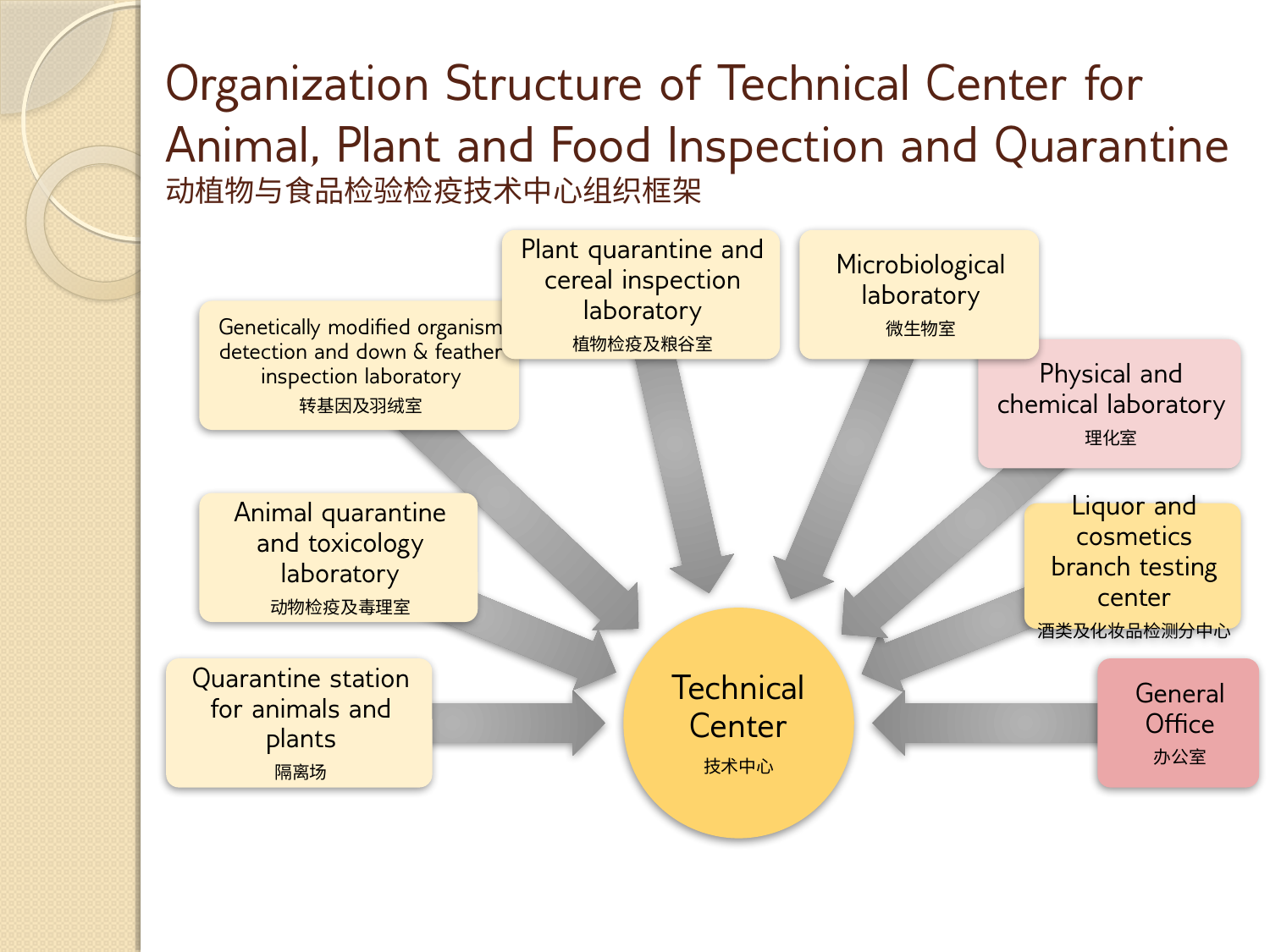

# Organization Structure of Technical Center for Animal, Plant and Food Inspection and Quarantine 动植物与食品检验检疫技术中心组织框架
Technical Center
技术中心
Quarantine station for animals and plants
隔离场
Liquor and cosmetics branch testing center
酒类及化妆品检测分中心
Genetically modified organism detection and down & feather inspection laboratory
转基因及羽绒室
Plant quarantine and cereal inspection laboratory
植物检疫及粮谷室
Physical and chemical laboratory
理化室
Microbiological laboratory
微生物室
Animal quarantine and toxicology laboratory
动物检疫及毒理室
General Office
办公室